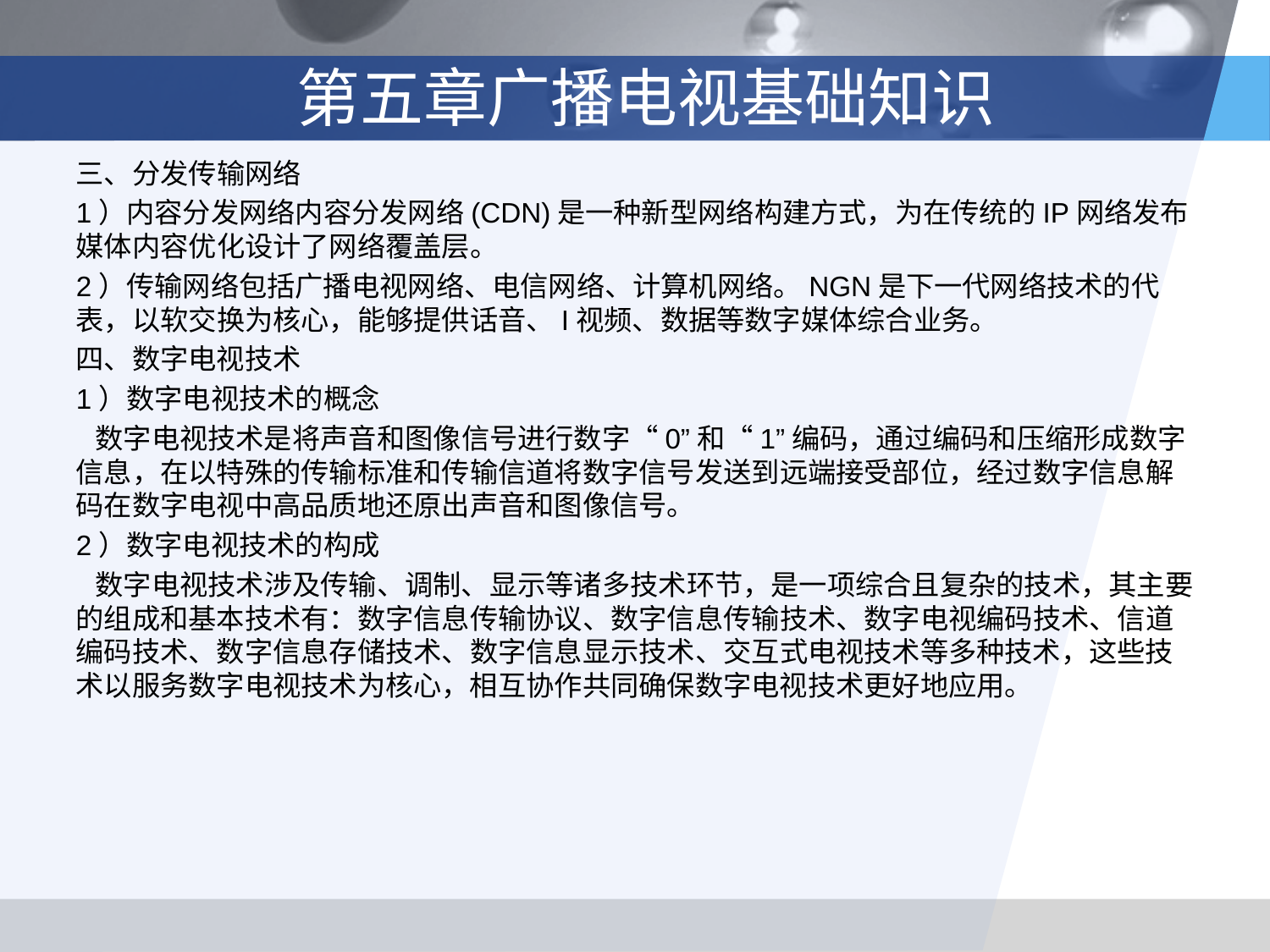

# 第五章广播电视基础知识
三、分发传输网络
1）内容分发网络内容分发网络(CDN)是一种新型网络构建方式，为在传统的IP网络发布媒体内容优化设计了网络覆盖层。
2）传输网络包括广播电视网络、电信网络、计算机网络。NGN是下一代网络技术的代表，以软交换为核心，能够提供话音、I视频、数据等数字媒体综合业务。
四、数字电视技术
1）数字电视技术的概念
  数字电视技术是将声音和图像信号进行数字“0”和“1”编码，通过编码和压缩形成数字信息，在以特殊的传输标准和传输信道将数字信号发送到远端接受部位，经过数字信息解码在数字电视中高品质地还原出声音和图像信号。
2）数字电视技术的构成
  数字电视技术涉及传输、调制、显示等诸多技术环节，是一项综合且复杂的技术，其主要的组成和基本技术有：数字信息传输协议、数字信息传输技术、数字电视编码技术、信道编码技术、数字信息存储技术、数字信息显示技术、交互式电视技术等多种技术，这些技术以服务数字电视技术为核心，相互协作共同确保数字电视技术更好地应用。